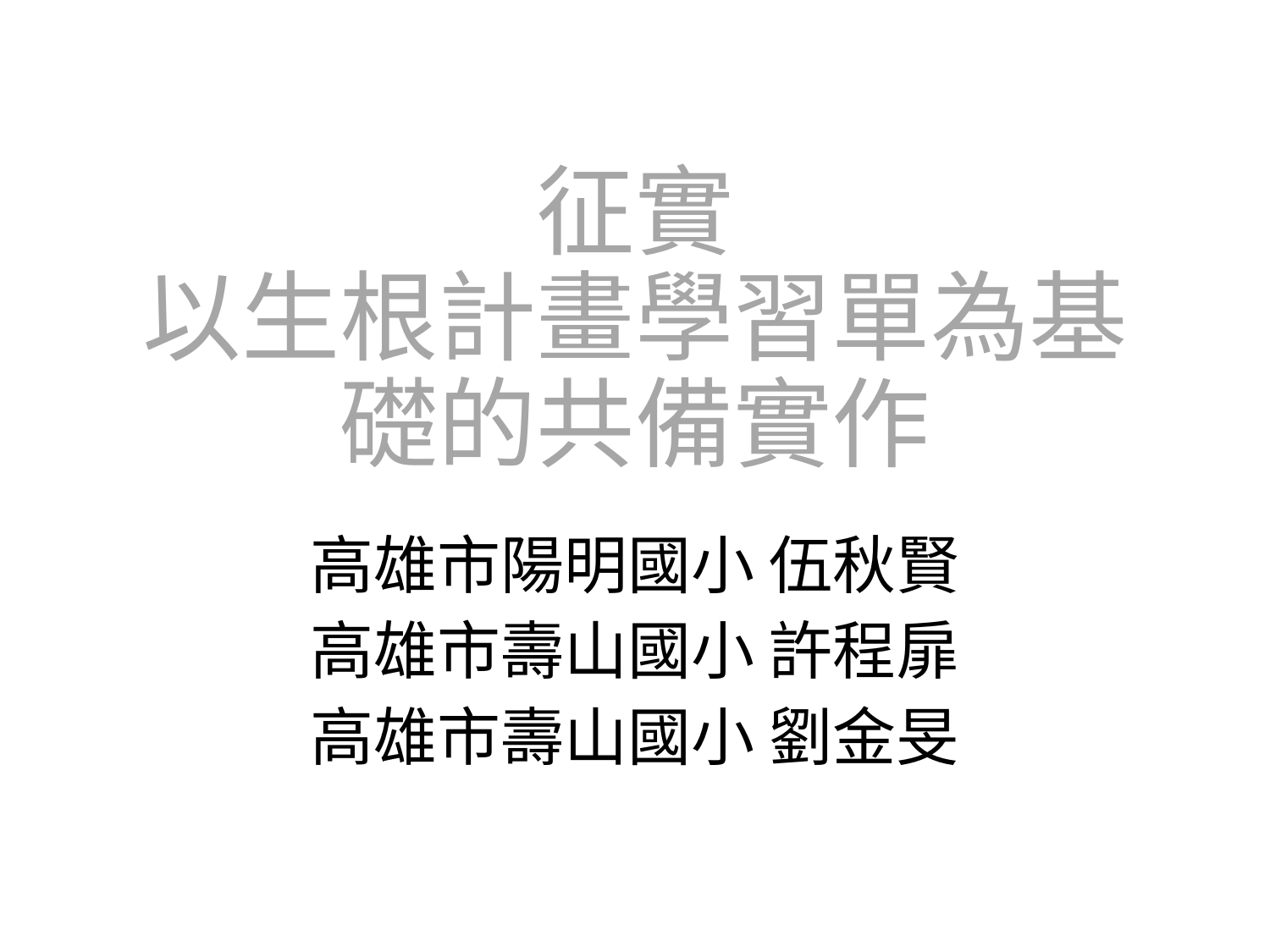

# 征實 以生根計畫學習單為基礎的共備實作
高雄市陽明國小 伍秋賢
高雄市壽山國小 許程扉
高雄市壽山國小 劉金旻